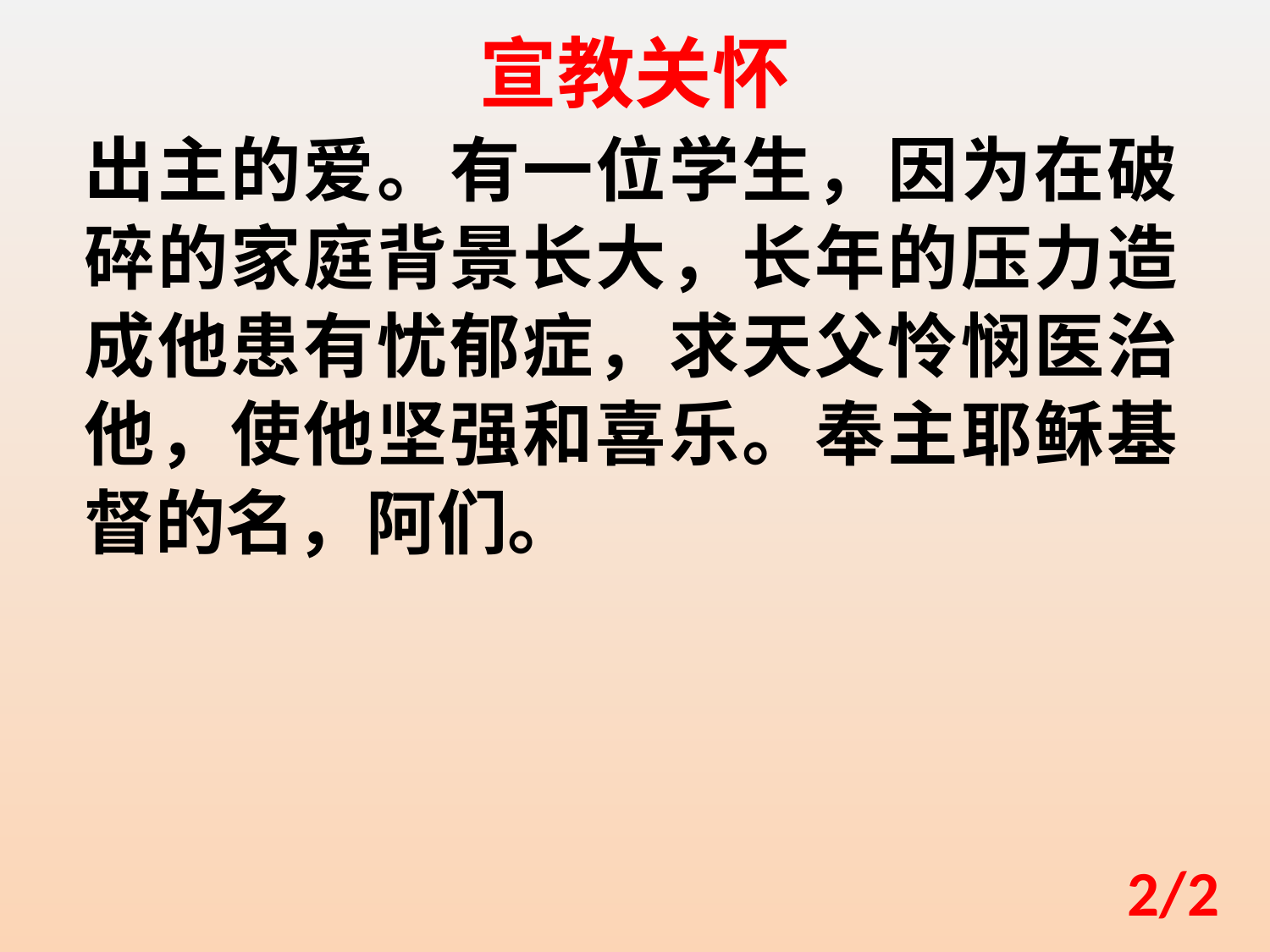

宣教关怀
出主的爱。有一位学生，因为在破碎的家庭背景长大，长年的压力造成他患有忧郁症，求天父怜悯医治他，使他坚强和喜乐。奉主耶稣基督的名，阿们。
2/2